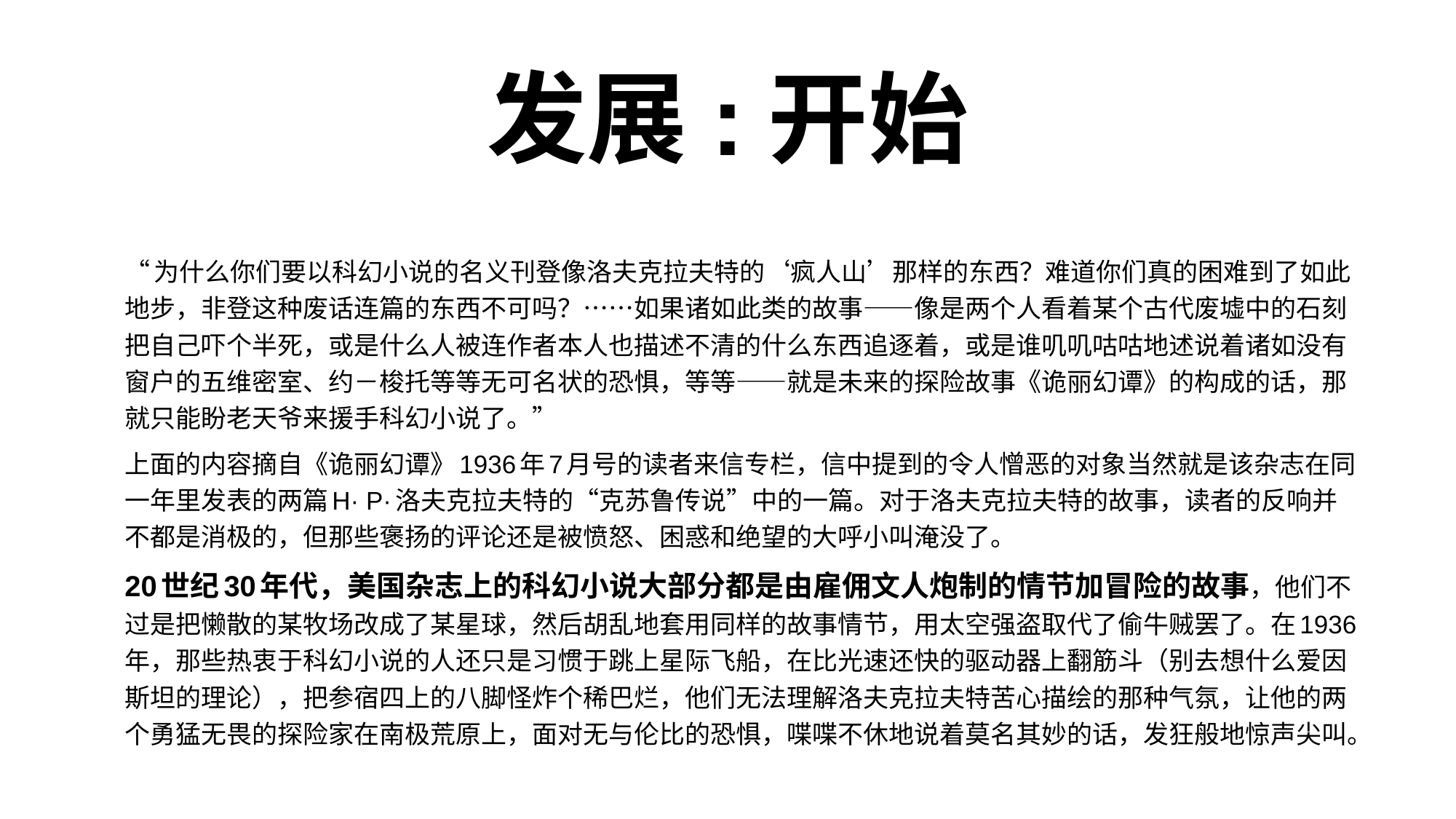

# 发展:开始
“为什么你们要以科幻小说的名义刊登像洛夫克拉夫特的‘疯人山’那样的东西？难道你们真的困难到了如此地步，非登这种废话连篇的东西不可吗？……如果诸如此类的故事——像是两个人看着某个古代废墟中的石刻把自己吓个半死，或是什么人被连作者本人也描述不清的什么东西追逐着，或是谁叽叽咕咕地述说着诸如没有窗户的五维密室、约－梭托等等无可名状的恐惧，等等——就是未来的探险故事《诡丽幻谭》的构成的话，那就只能盼老天爷来援手科幻小说了。”
上面的内容摘自《诡丽幻谭》1936年7月号的读者来信专栏，信中提到的令人憎恶的对象当然就是该杂志在同一年里发表的两篇H· P·洛夫克拉夫特的“克苏鲁传说”中的一篇。对于洛夫克拉夫特的故事，读者的反响并不都是消极的，但那些褒扬的评论还是被愤怒、困惑和绝望的大呼小叫淹没了。
20世纪30年代，美国杂志上的科幻小说大部分都是由雇佣文人炮制的情节加冒险的故事，他们不过是把懒散的某牧场改成了某星球，然后胡乱地套用同样的故事情节，用太空强盗取代了偷牛贼罢了。在1936年，那些热衷于科幻小说的人还只是习惯于跳上星际飞船，在比光速还快的驱动器上翻筋斗（别去想什么爱因斯坦的理论），把参宿四上的八脚怪炸个稀巴烂，他们无法理解洛夫克拉夫特苦心描绘的那种气氛，让他的两个勇猛无畏的探险家在南极荒原上，面对无与伦比的恐惧，喋喋不休地说着莫名其妙的话，发狂般地惊声尖叫。